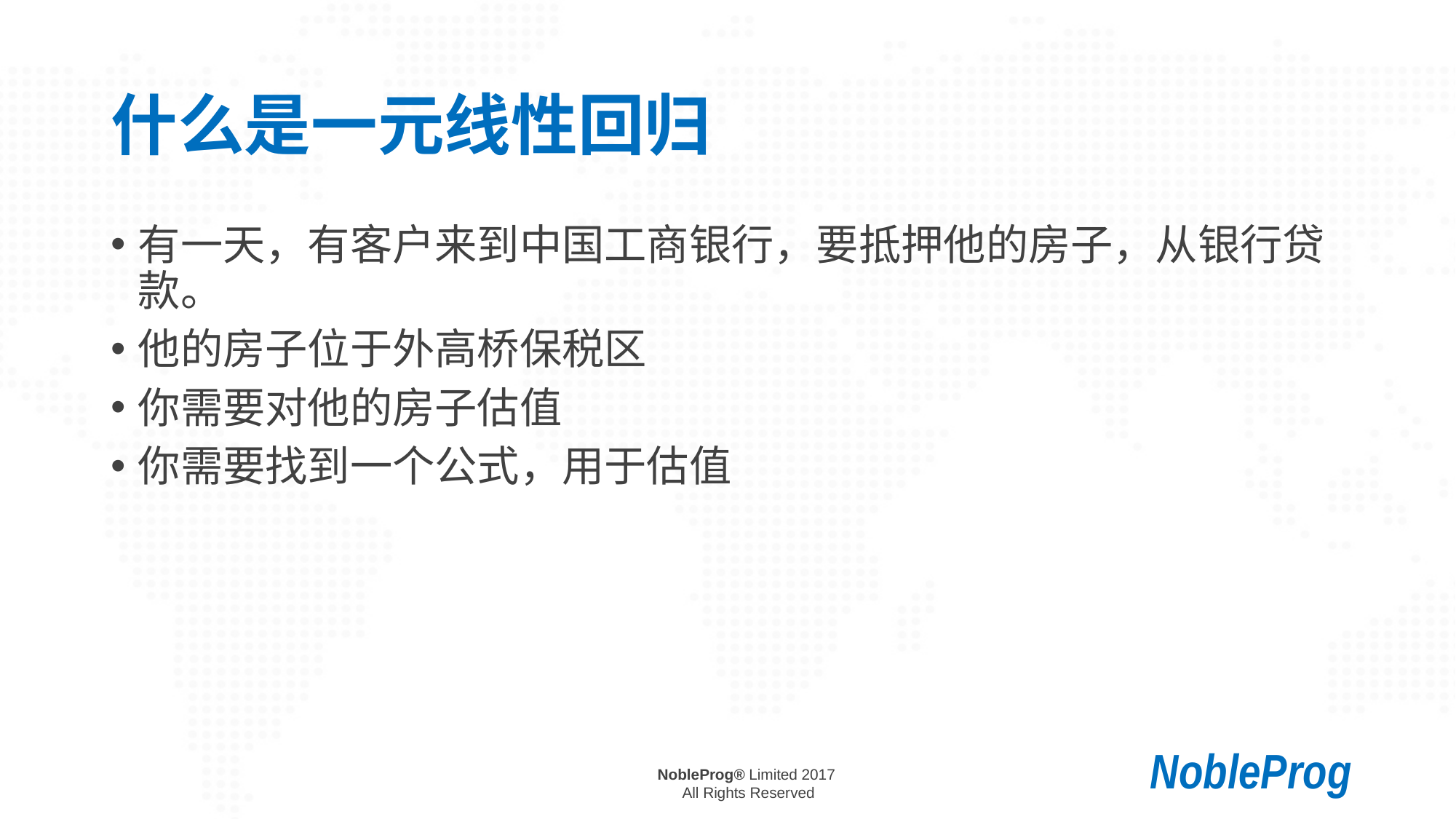

# 什么是一元线性回归
有一天，有客户来到中国工商银行，要抵押他的房子，从银行贷款。
他的房子位于外高桥保税区
你需要对他的房子估值
你需要找到一个公式，用于估值